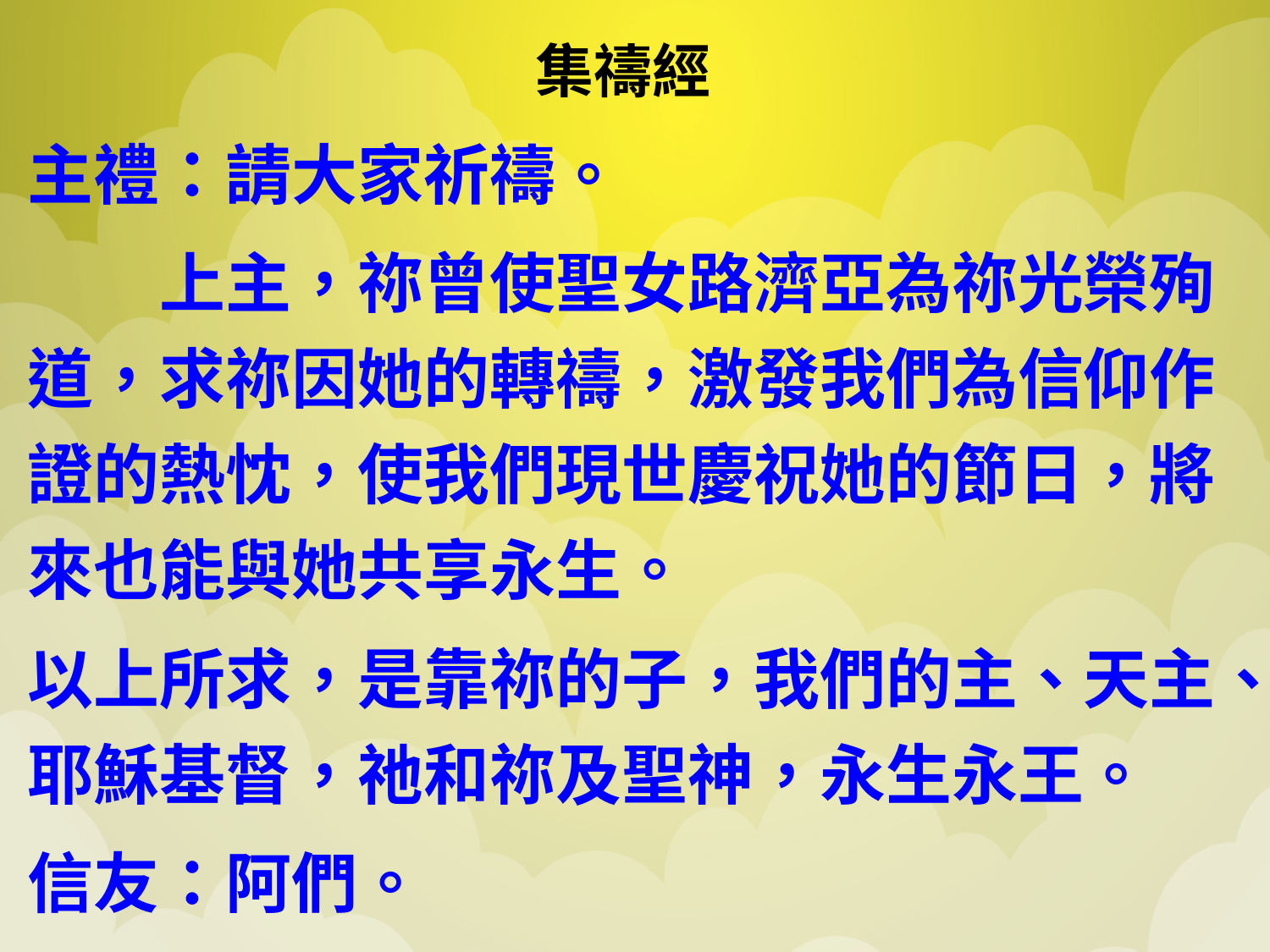

# 集禱經
主禮：請大家祈禱。
　　上主，祢曾使聖女路濟亞為祢光榮殉道，求祢因她的轉禱，激發我們為信仰作證的熱忱，使我們現世慶祝她的節日，將來也能與她共享永生。
以上所求，是靠祢的子，我們的主、天主、耶穌基督，祂和祢及聖神，永生永王。
信友：阿們。